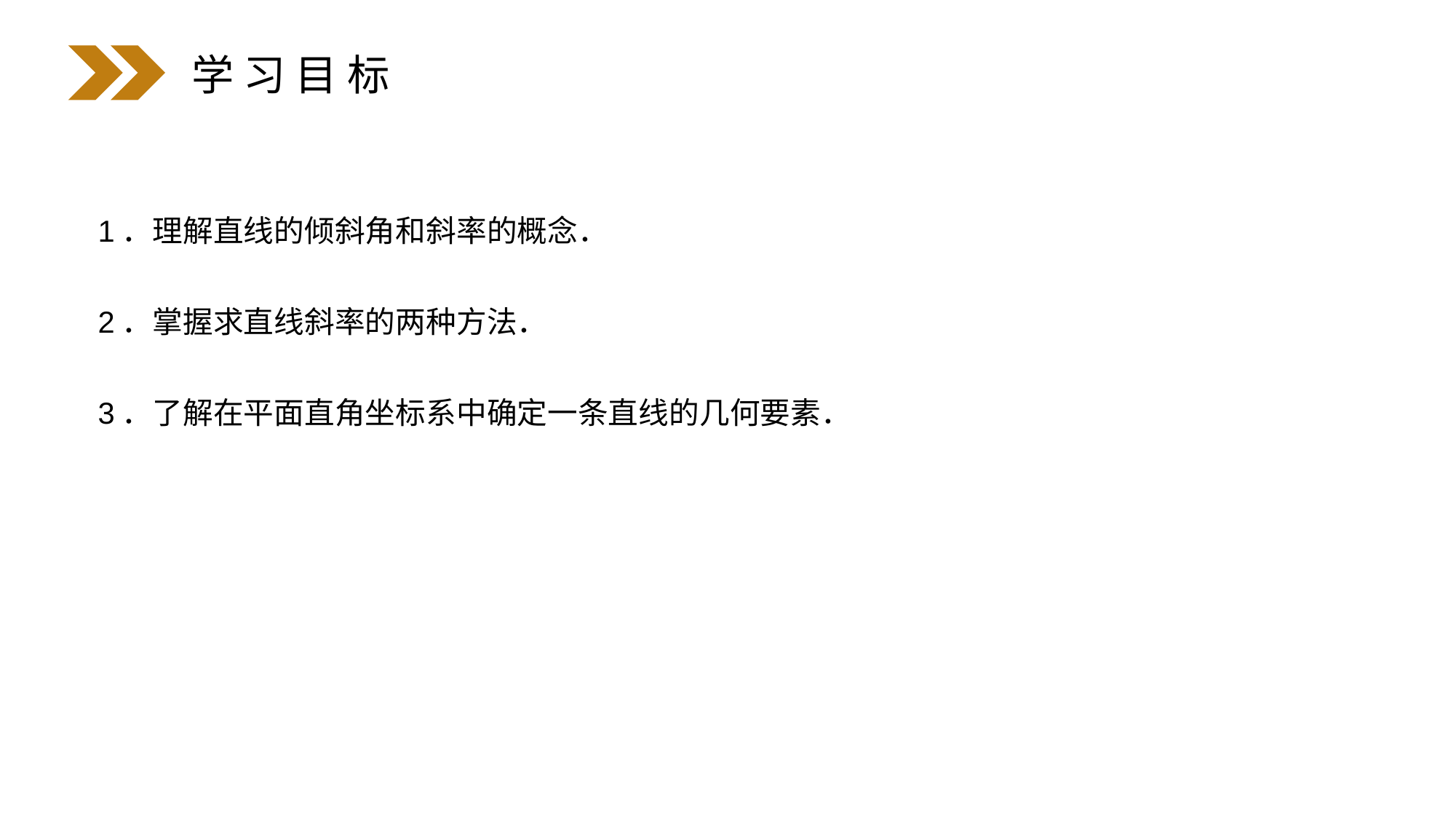

学 习 目 标
1．理解直线的倾斜角和斜率的概念．
2．掌握求直线斜率的两种方法．
3．了解在平面直角坐标系中确定一条直线的几何要素．